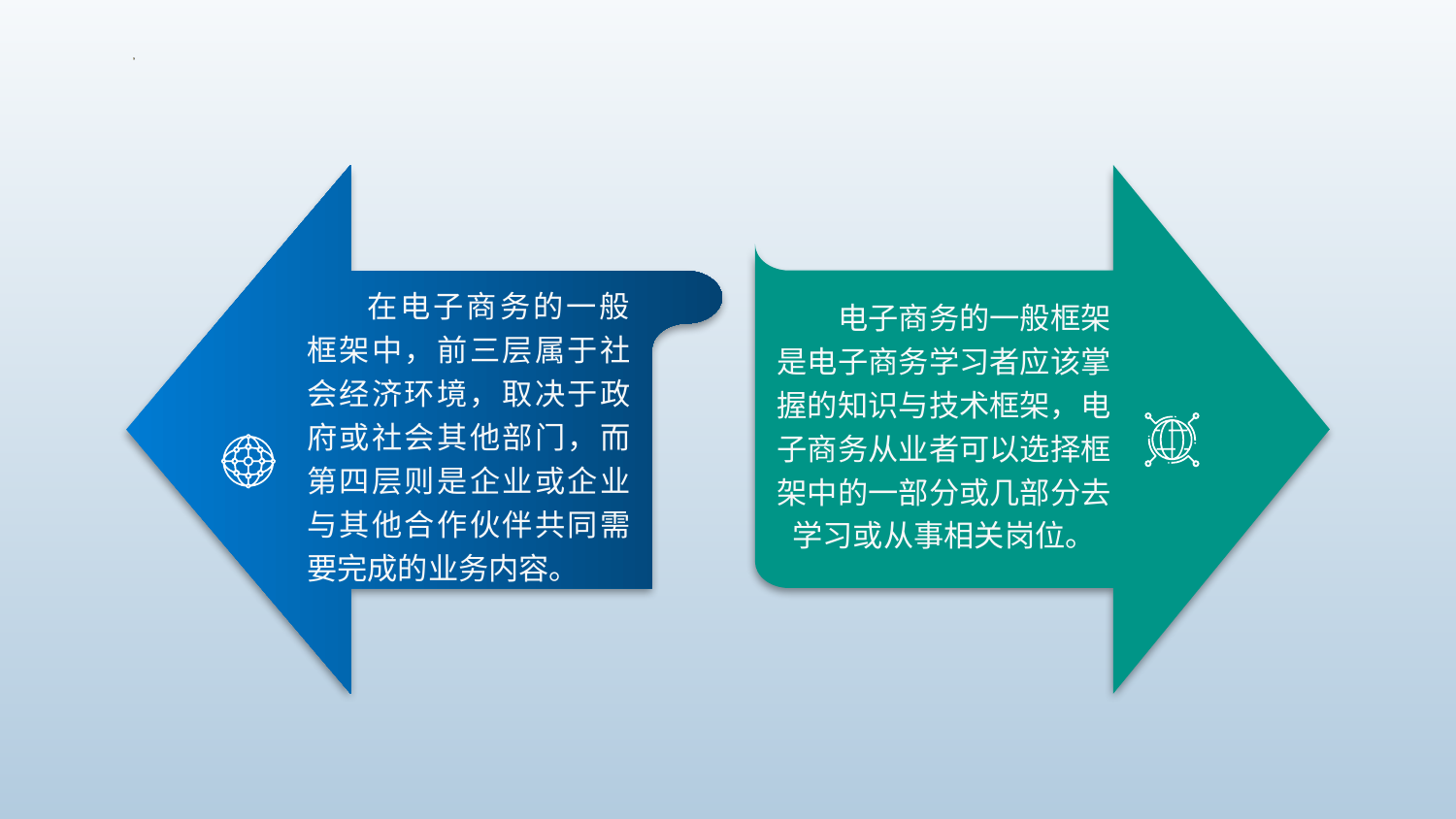

在电子商务的一般框架中，前三层属于社会经济环境，取决于政府或社会其他部门，而第四层则是企业或企业与其他合作伙伴共同需要完成的业务内容。

电子商务的一般框架是电子商务学习者应该掌握的知识与技术框架，电子商务从业者可以选择框架中的一部分或几部分去学习或从事相关岗位。